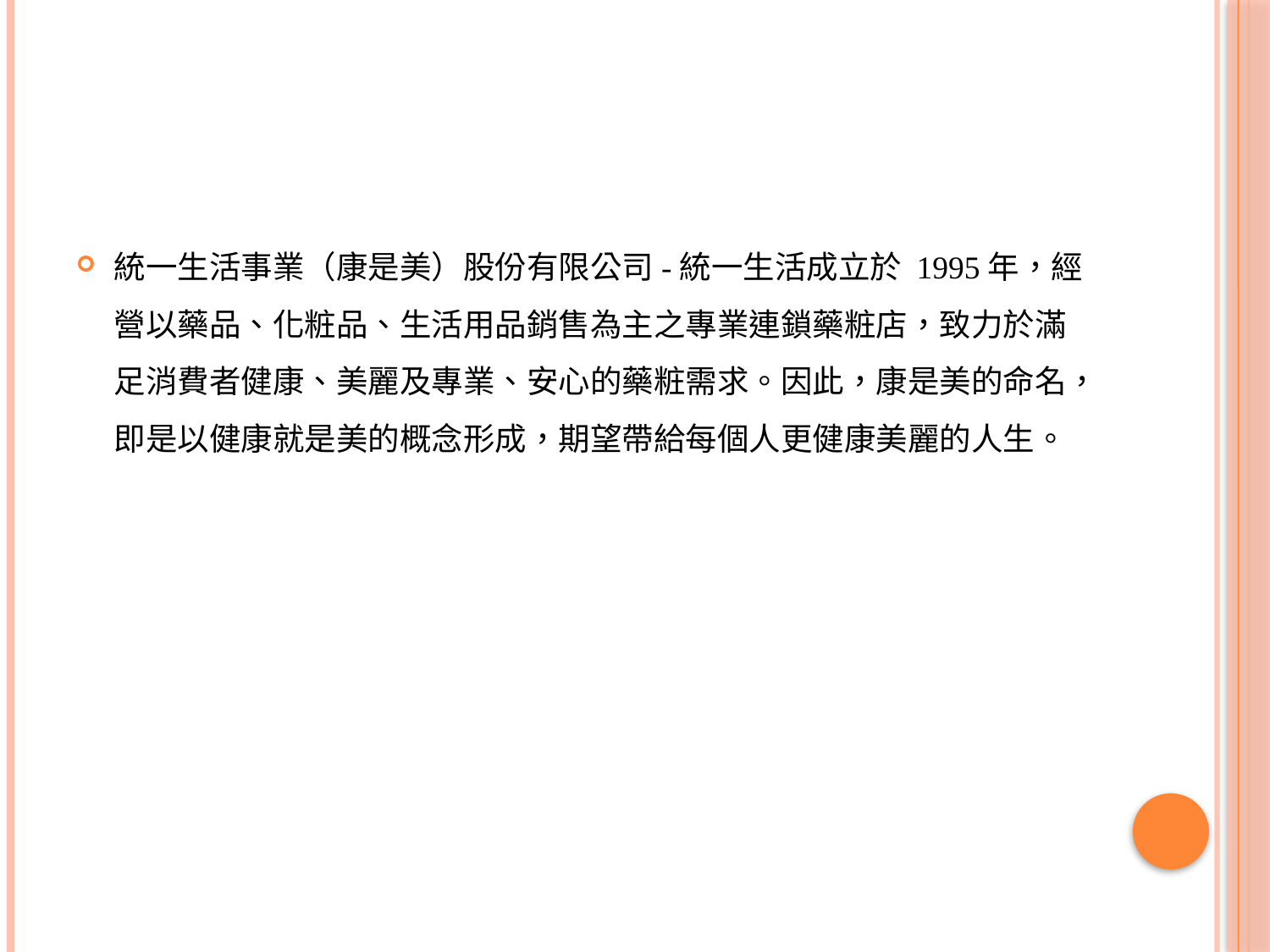

#
統一生活事業（康是美）股份有限公司-統一生活成立於 1995年，經營以藥品、化粧品、生活用品銷售為主之專業連鎖藥粧店，致力於滿足消費者健康、美麗及專業、安心的藥粧需求。因此，康是美的命名，即是以健康就是美的概念形成，期望帶給每個人更健康美麗的人生。